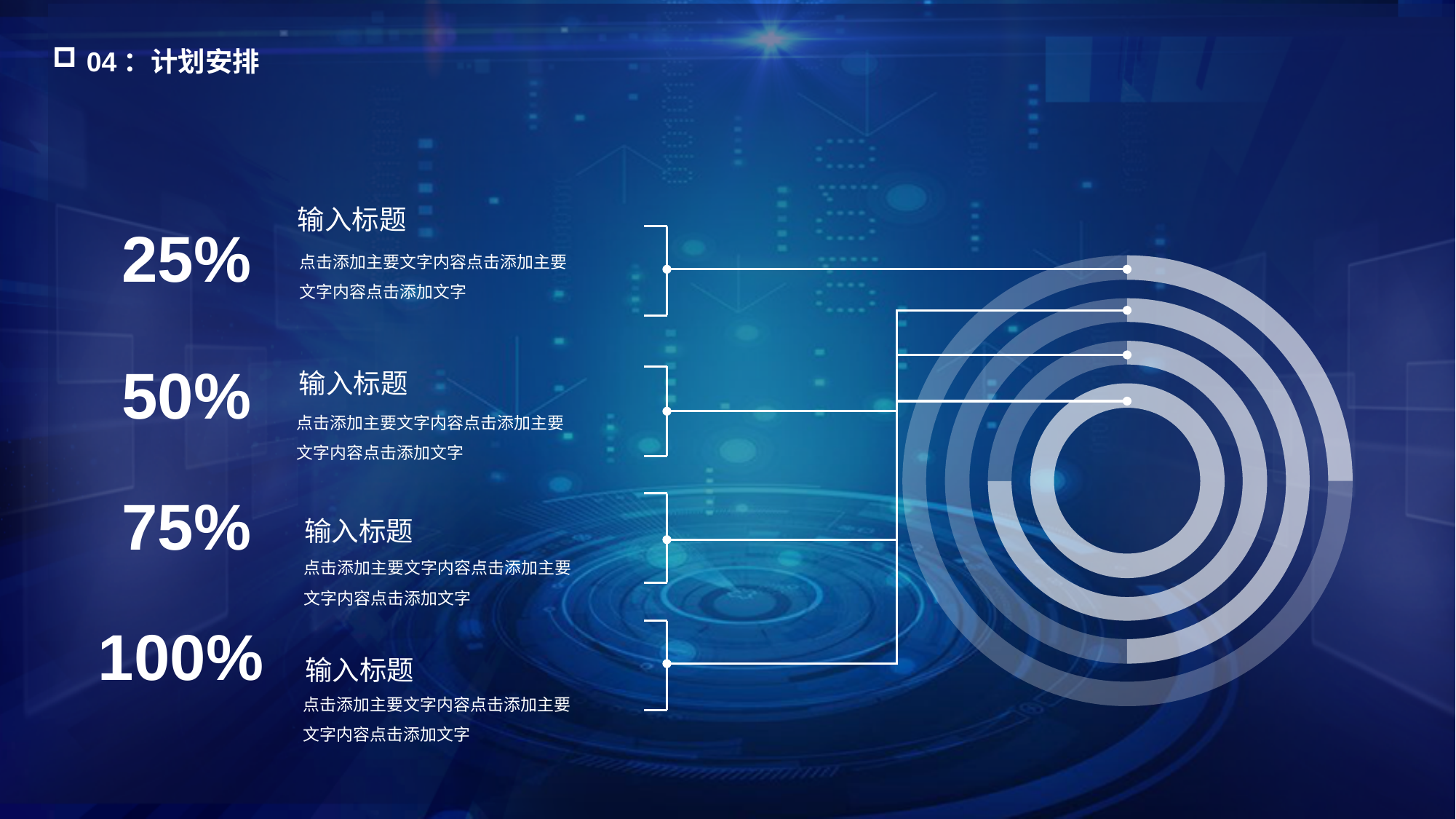

04：计划安排
输入标题
点击添加主要文字内容点击添加主要文字内容点击添加文字
25%

50%
输入标题
点击添加主要文字内容点击添加主要文字内容点击添加文字

75%
输入标题
点击添加主要文字内容点击添加主要文字内容点击添加文字
100%
输入标题
点击添加主要文字内容点击添加主要文字内容点击添加文字